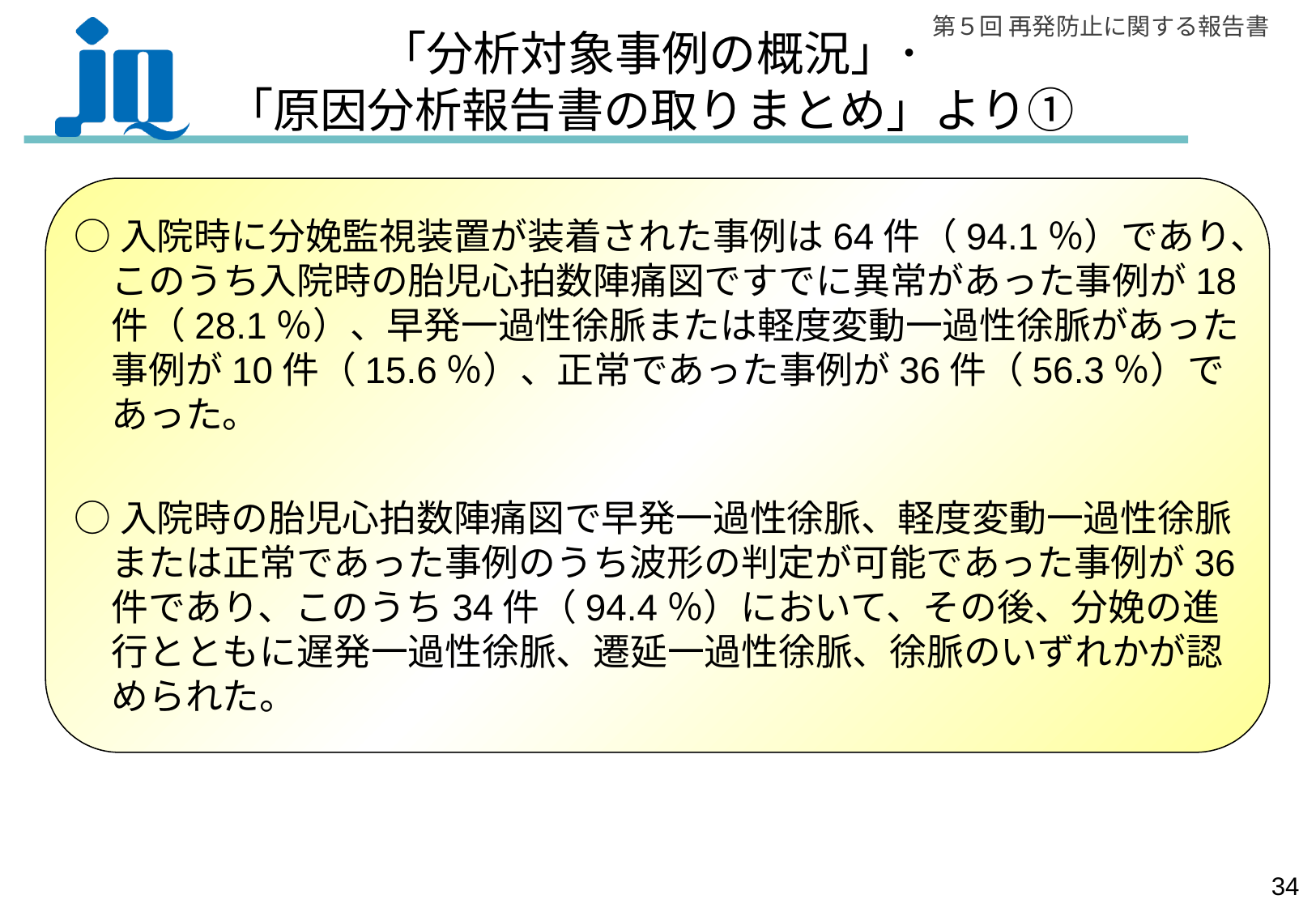

# 「分析対象事例の概況」･ 「原因分析報告書の取りまとめ」より①
○入院時に分娩監視装置が装着された事例は64件（94.1％）であり、このうち入院時の胎児心拍数陣痛図ですでに異常があった事例が18件（28.1％）、早発一過性徐脈または軽度変動一過性徐脈があった事例が10件（15.6％）、正常であった事例が36件（56.3％）であった。

○入院時の胎児心拍数陣痛図で早発一過性徐脈、軽度変動一過性徐脈または正常であった事例のうち波形の判定が可能であった事例が36件であり、このうち34件（94.4％）において、その後、分娩の進行とともに遅発一過性徐脈、遷延一過性徐脈、徐脈のいずれかが認められた。
34